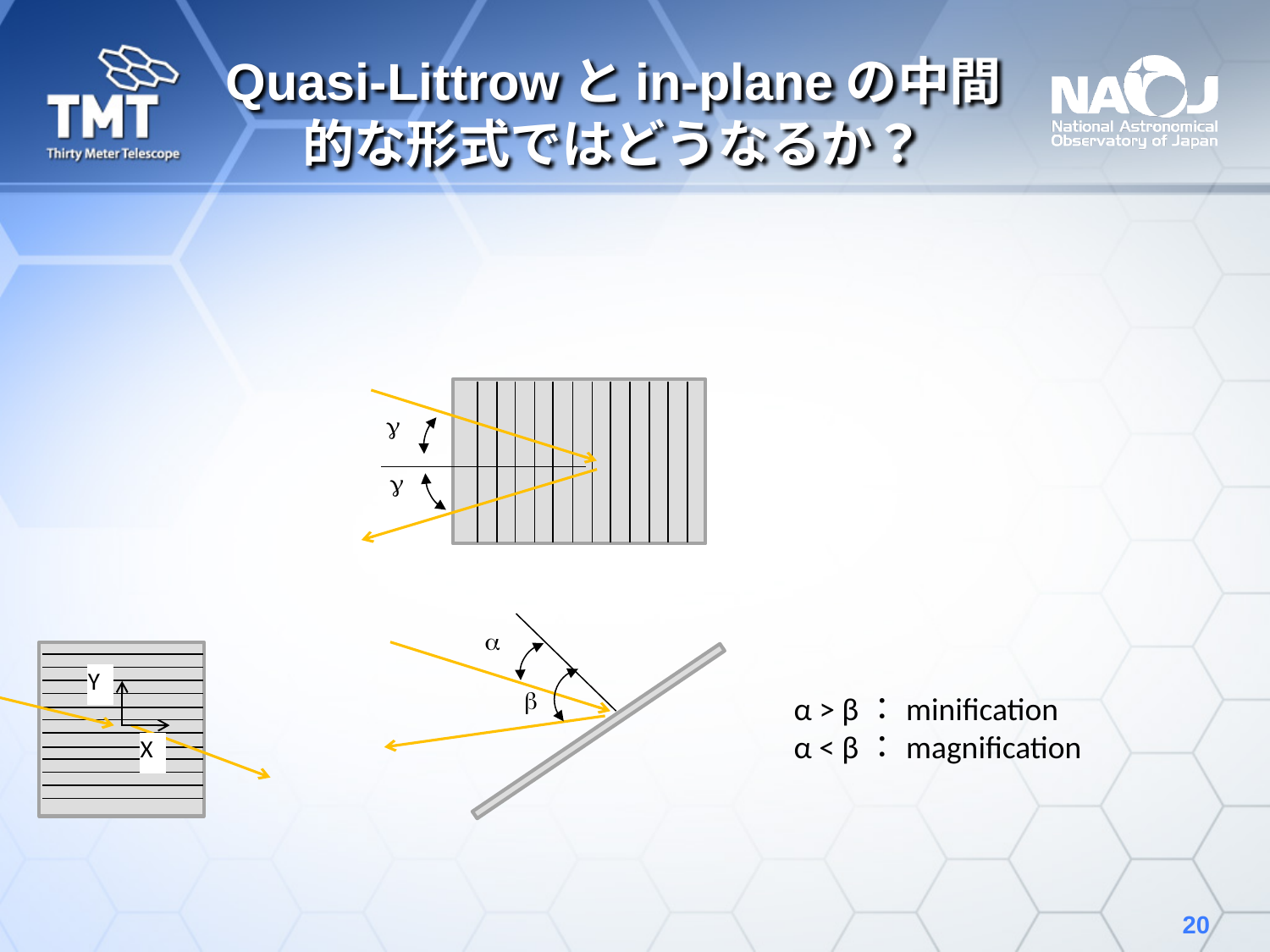

# Quasi-Littrowとin-planeの中間的な形式ではどうなるか？

γ

α

Y
X

γ

β
α > β：minification
α < β：magnification